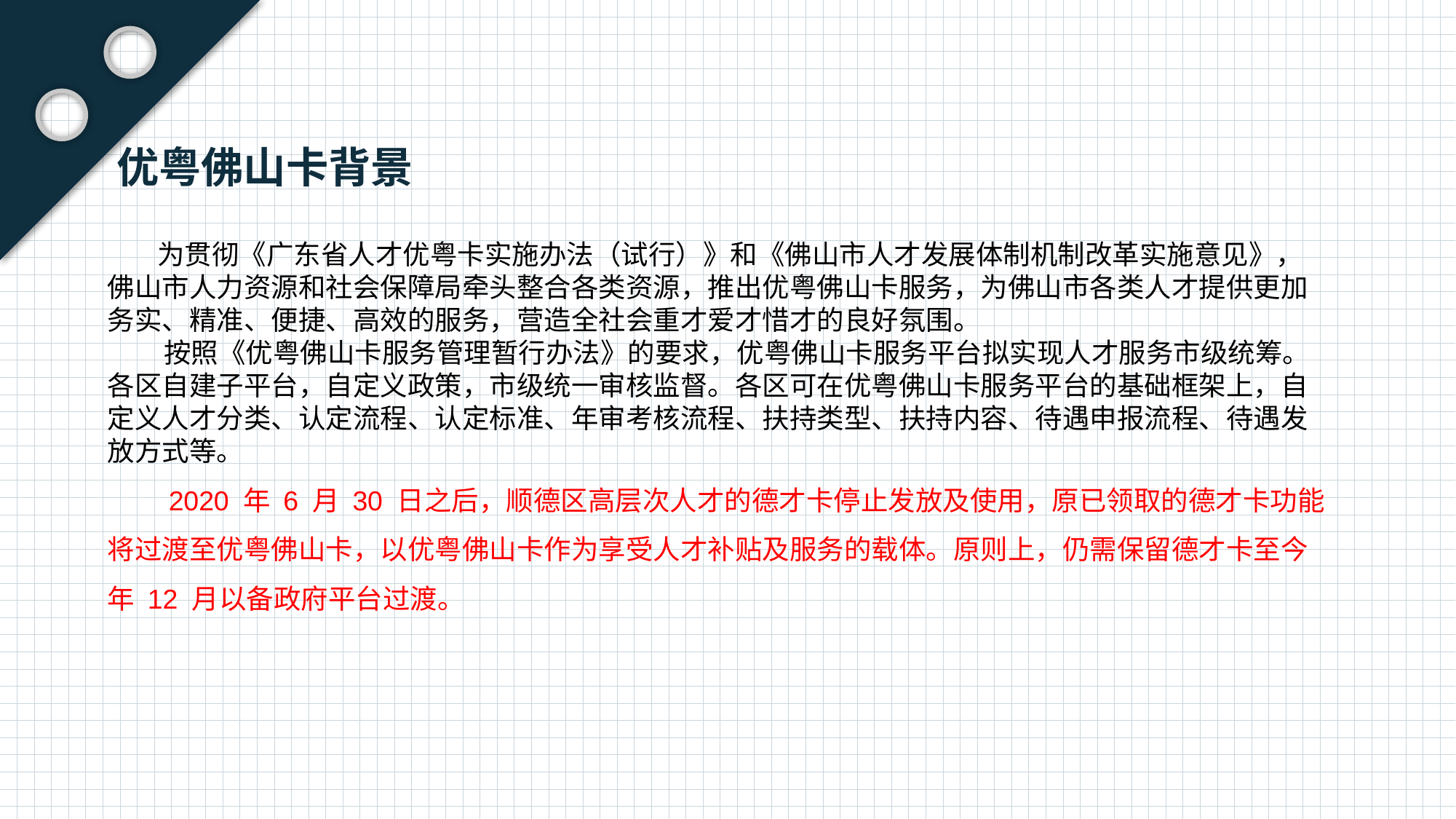

优粤佛山卡背景
       为贯彻《广东省人才优粤卡实施办法（试行）》和《佛山市人才发展体制机制改革实施意见》，     佛山市人力资源和社会保障局牵头整合各类资源，推出优粤佛山卡服务，为佛山市各类人才提供更加务实、精准、便捷、高效的服务，营造全社会重才爱才惜才的良好氛围。        按照《优粤佛山卡服务管理暂行办法》的要求，优粤佛山卡服务平台拟实现人才服务市级统筹。各区自建子平台，自定义政策，市级统一审核监督。各区可在优粤佛山卡服务平台的基础框架上，自定义人才分类、认定流程、认定标准、年审考核流程、扶持类型、扶持内容、待遇申报流程、待遇发放方式等。        2020 年 6 月 30 日之后，顺德区高层次人才的德才卡停止发放及使用，原已领取的德才卡功能将过渡至优粤佛山卡，以优粤佛山卡作为享受人才补贴及服务的载体。原则上，仍需保留德才卡至今年 12 月以备政府平台过渡。